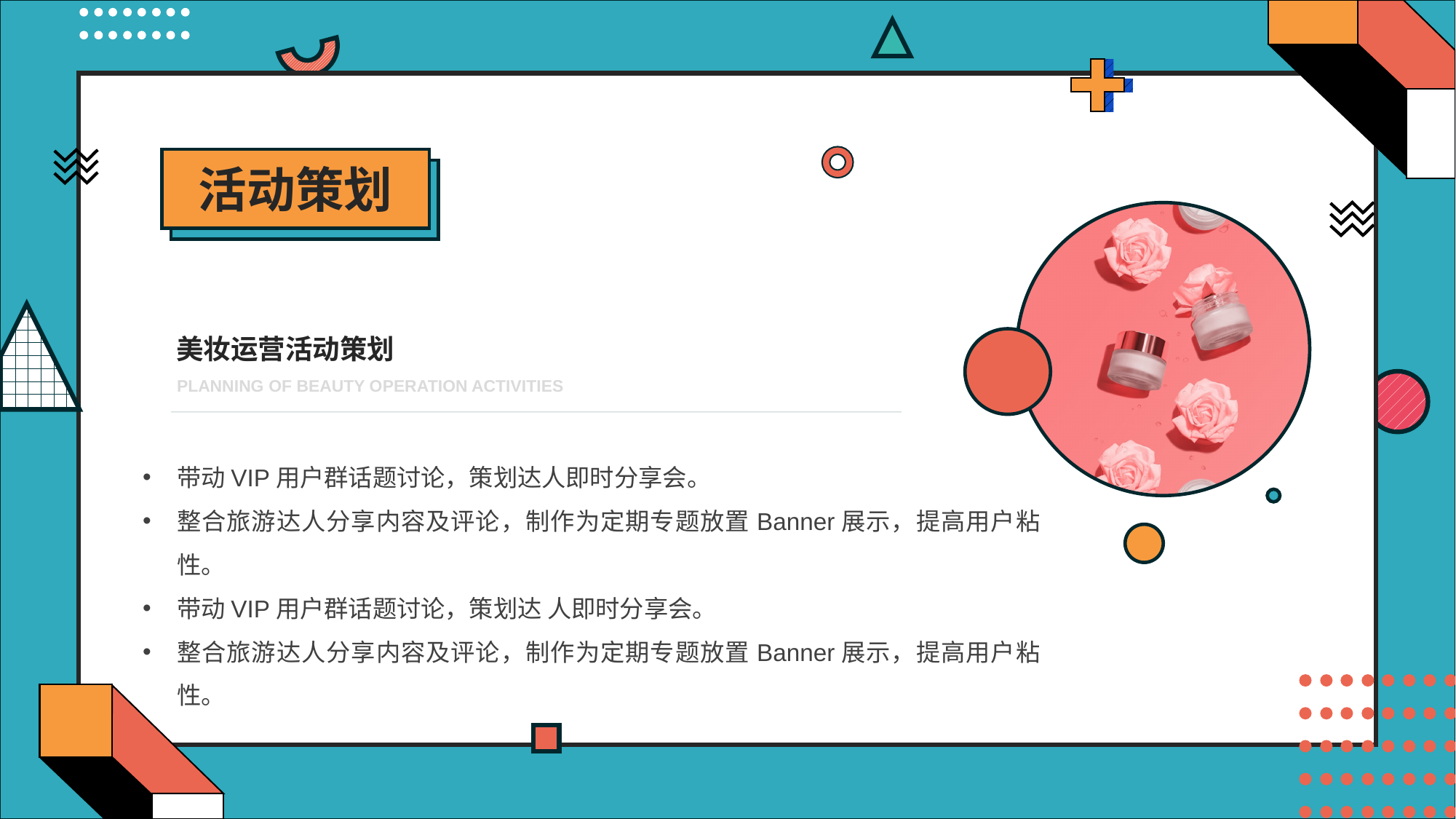

活动策划

美妆运营活动策划

PLANNING OF BEAUTY OPERATION ACTIVITIES
带动VIP用户群话题讨论，策划达人即时分享会。
整合旅游达人分享内容及评论，制作为定期专题放置Banner展示，提高用户粘性。
带动VIP用户群话题讨论，策划达 人即时分享会。
整合旅游达人分享内容及评论，制作为定期专题放置Banner展示，提高用户粘性。